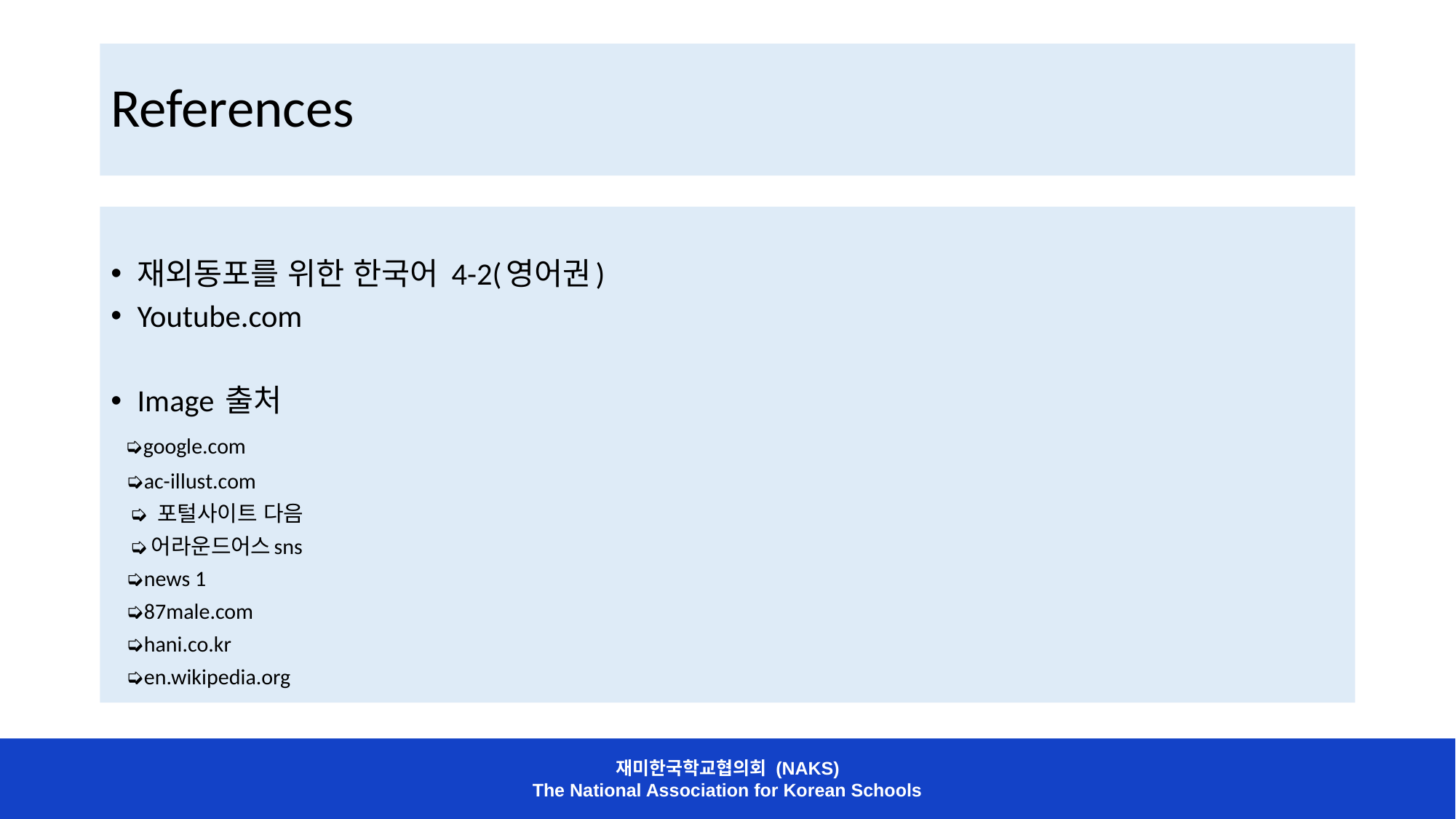

# References

재외동포를 위한 한국어 4-2(영어권)
Youtube.com

Image 출처
  ➭google.com
   ➭ac-illust.com
   ➭ 포털사이트 다음
   ➭어라운드어스sns
   ➭news 1
   ➭87male.com
   ➭hani.co.kr
   ➭en.wikipedia.org

재미한국학교협의회 (NAKS)
The National Association for Korean Schools